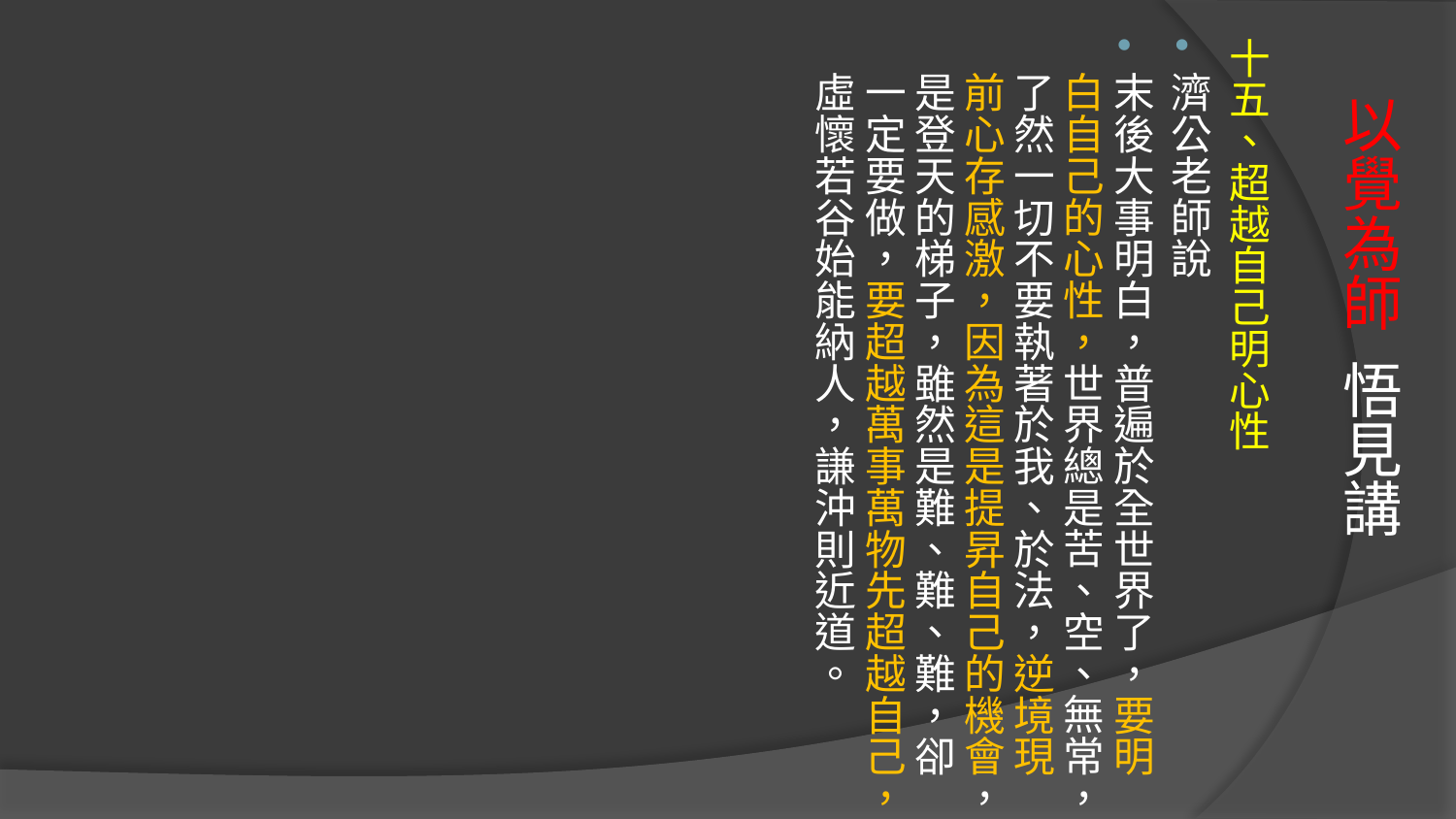

十五、超越自己明心性
濟公老師說
末後大事明白，普遍於全世界了，要明白自己的心性，世界總是苦、空、無常，了然一切不要執著於我、於法，逆境現前心存感激，因為這是提昇自己的機會，是登天的梯子，雖然是難、難、難，卻一定要做，要超越萬事萬物先超越自己，虛懷若谷始能納人，謙沖則近道。

# 以覺為師  悟見講